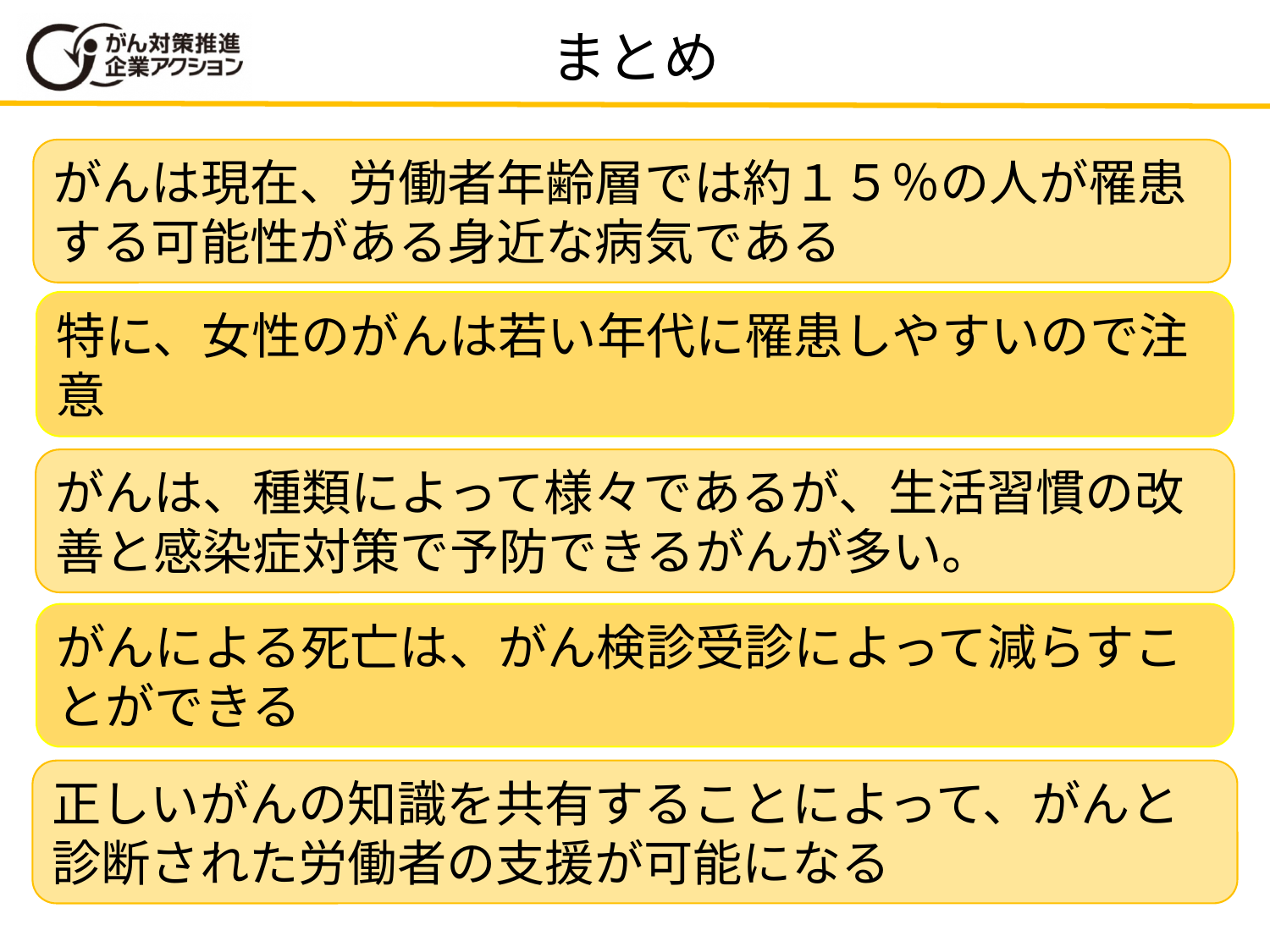

まとめ
がんは現在、労働者年齢層では約１５％の人が罹患
する可能性がある身近な病気である
特に、女性のがんは若い年代に罹患しやすいので注意
がんは、種類によって様々であるが、生活習慣の改善と感染症対策で予防できるがんが多い。
がんによる死亡は、がん検診受診によって減らすことができる
正しいがんの知識を共有することによって、がんと診断された労働者の支援が可能になる